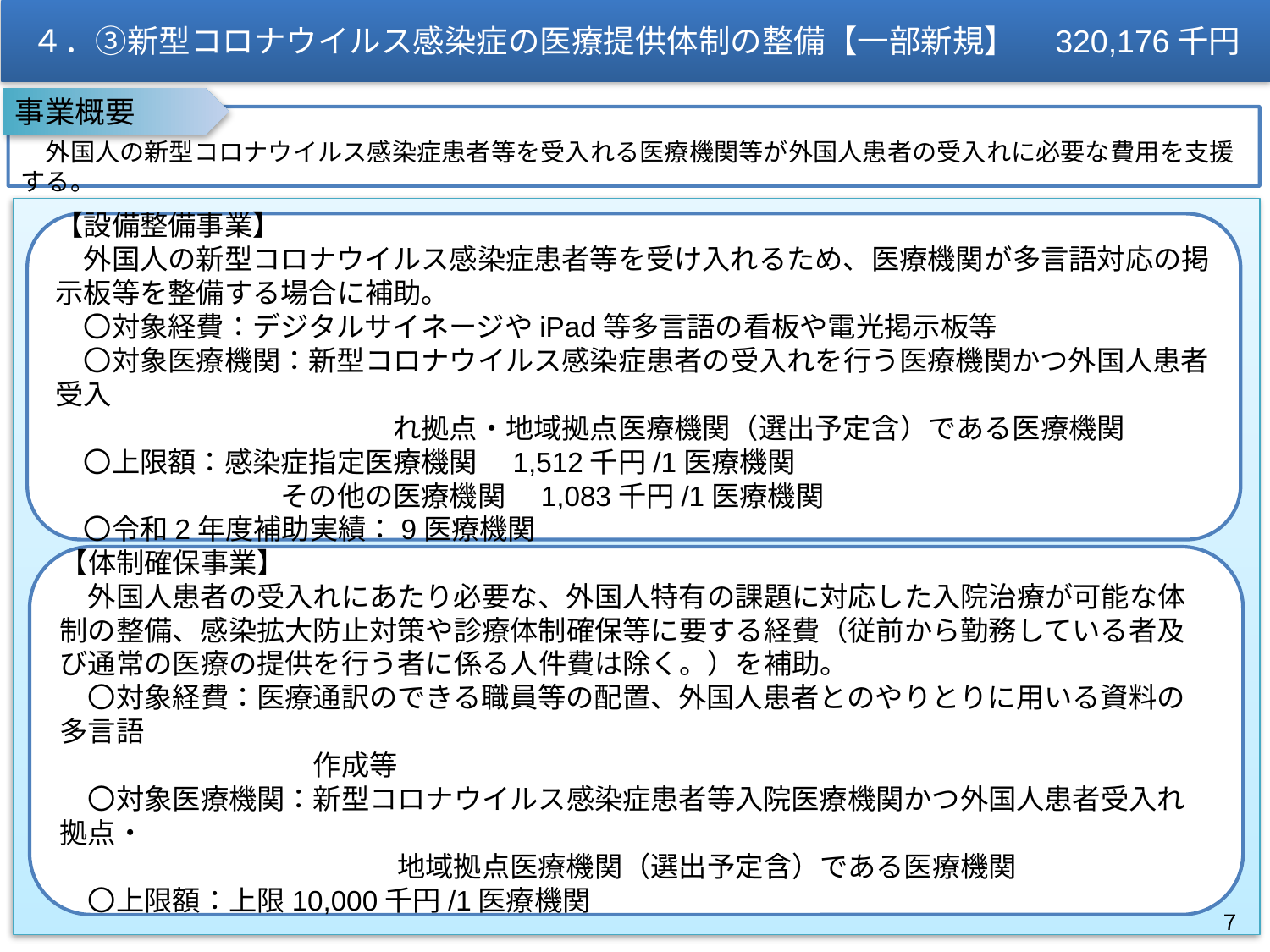

４．③新型コロナウイルス感染症の医療提供体制の整備【一部新規】　320,176千円
事業概要

　外国人の新型コロナウイルス感染症患者等を受入れる医療機関等が外国人患者の受入れに必要な費用を支援する。

【設備整備事業】
　外国人の新型コロナウイルス感染症患者等を受け入れるため、医療機関が多言語対応の掲示板等を整備する場合に補助。
　〇対象経費：デジタルサイネージやiPad等多言語の看板や電光掲示板等
　〇対象医療機関：新型コロナウイルス感染症患者の受入れを行う医療機関かつ外国人患者受入
　　　　　　　　　　　　れ拠点・地域拠点医療機関（選出予定含）である医療機関
　〇上限額：感染症指定医療機関　1,512千円/1医療機関
　　　　　　　　その他の医療機関　1,083千円/1医療機関
　〇令和2年度補助実績：9医療機関
【体制確保事業】
　外国人患者の受入れにあたり必要な、外国人特有の課題に対応した入院治療が可能な体制の整備、感染拡大防止対策や診療体制確保等に要する経費（従前から勤務している者及び通常の医療の提供を行う者に係る人件費は除く。）を補助。
　〇対象経費：医療通訳のできる職員等の配置、外国人患者とのやりとりに用いる資料の多言語
　　　　　　　　　作成等
　〇対象医療機関：新型コロナウイルス感染症患者等入院医療機関かつ外国人患者受入れ拠点・
　　　　　　　　　　　　地域拠点医療機関（選出予定含）である医療機関
　〇上限額：上限10,000千円/1医療機関
７